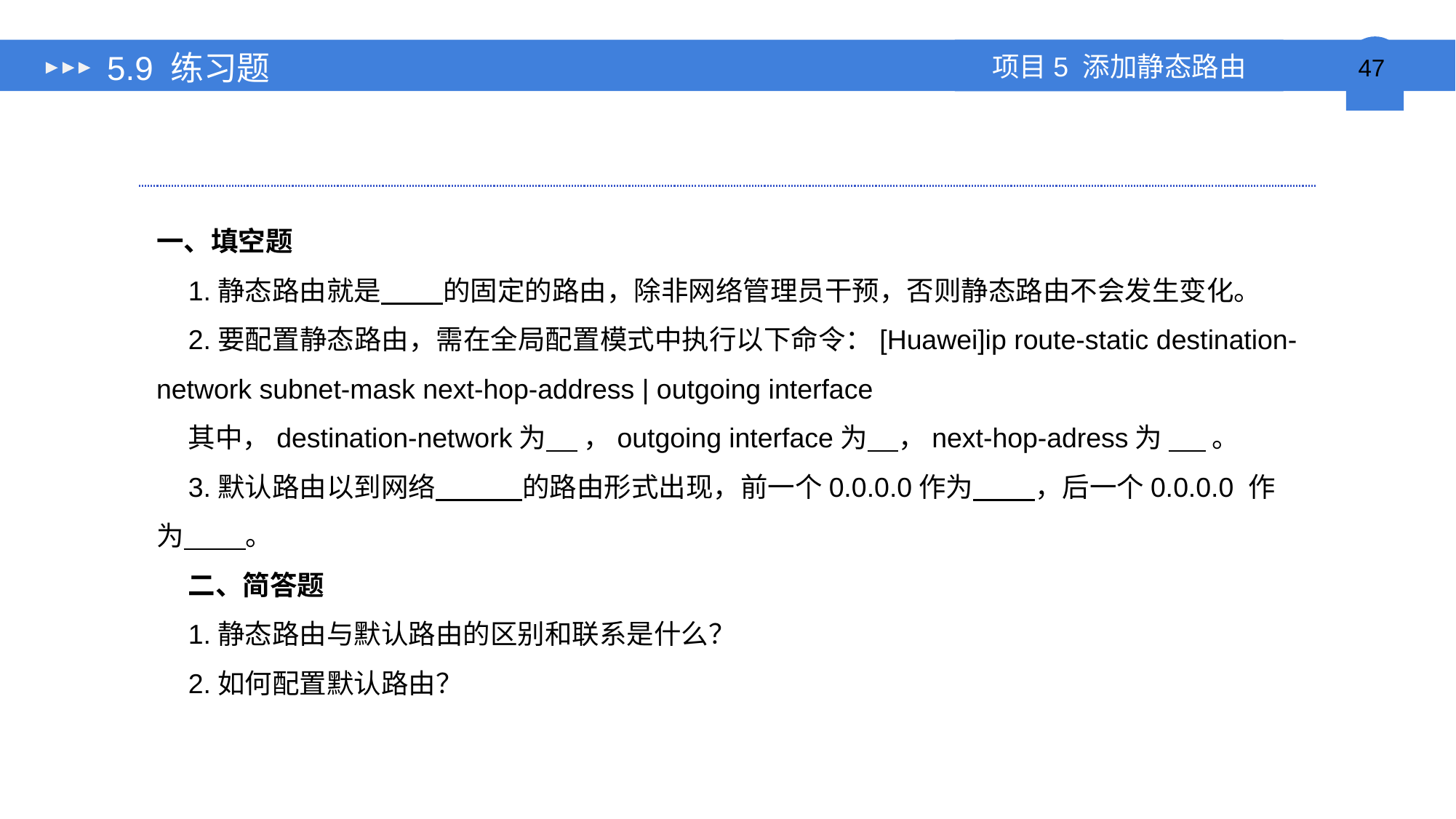

# 5.9 练习题

一、填空题
1.静态路由就是          的固定的路由，除非网络管理员干预，否则静态路由不会发生变化。
2.要配置静态路由，需在全局配置模式中执行以下命令：[Huawei]ip route-static destination-network subnet-mask next-hop-address | outgoing interface
其中，destination-network为      ，outgoing interface为     ，next-hop-adress为        。
3.默认路由以到网络              的路由形式出现，前一个0.0.0.0作为          ，后一个0.0.0.0 作为          。
二、简答题
1.静态路由与默认路由的区别和联系是什么？
2.如何配置默认路由？